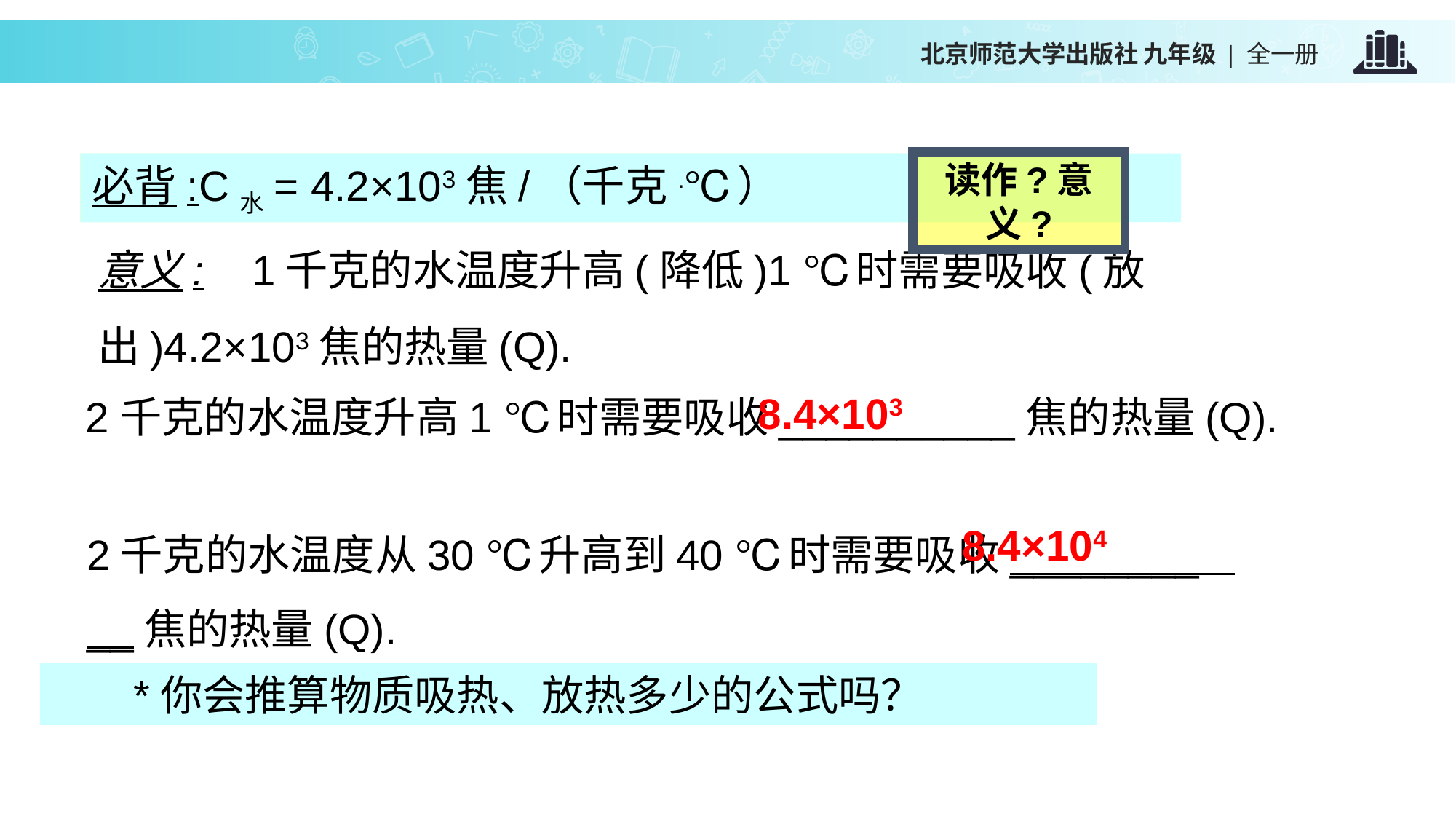

读作?意义?
C水=?
必背:C水= 4.2×103焦/（千克.℃）
意义:    1千克的水温度升高(降低)1 ℃时需要吸收(放出)4.2×103焦的热量(Q).
8.4×103
2千克的水温度升高1 ℃时需要吸收__________焦的热量(Q).
2千克的水温度从30 ℃升高到40 ℃时需要吸收________    __焦的热量(Q).
8.4×104
       *你会推算物质吸热、放热多少的公式吗？